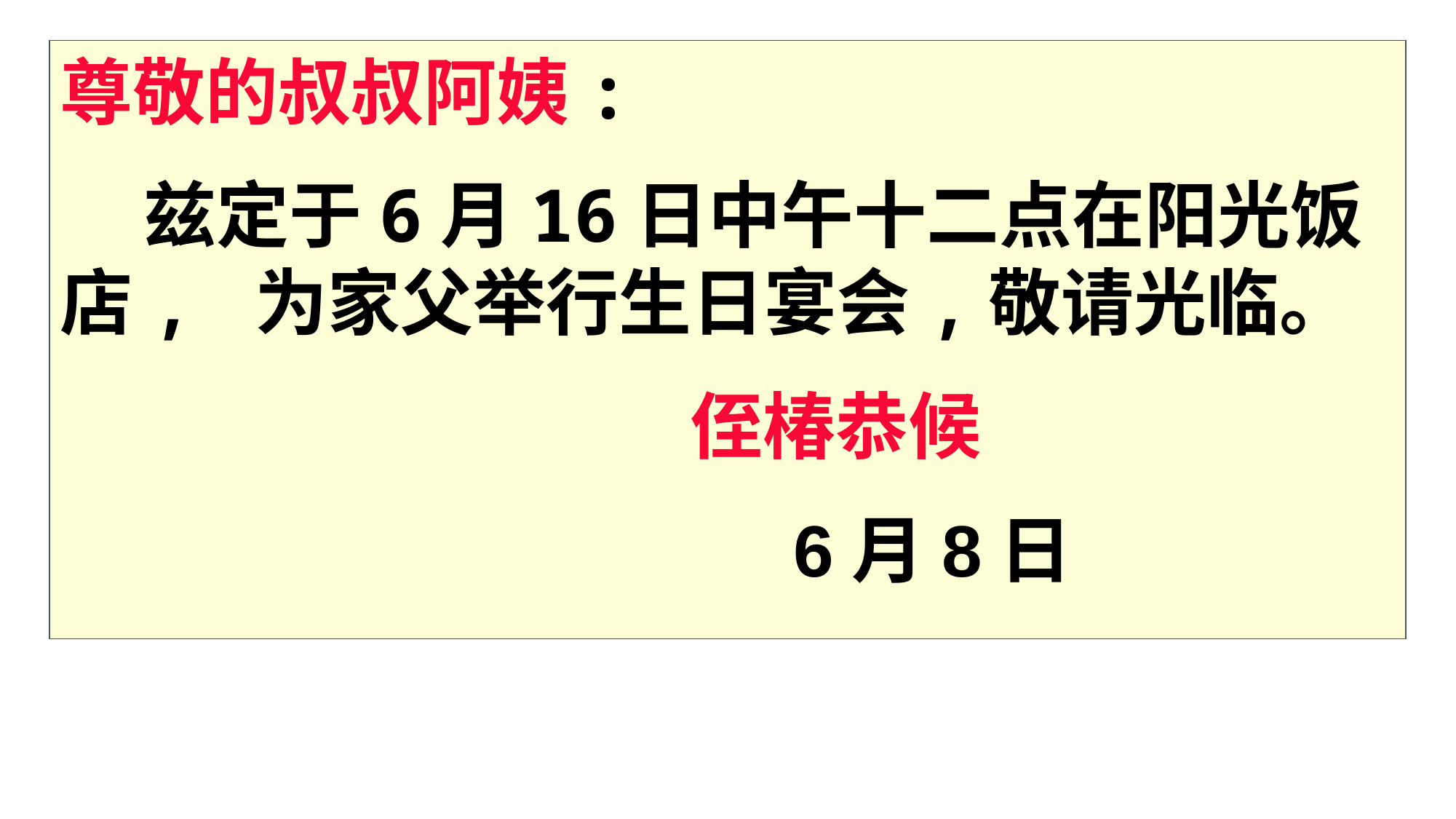

尊敬的叔叔阿姨:
    兹定于6月16日中午十二点在阳光饭店, 为家父举行生日宴会,敬请光临。
                                     侄椿恭候
                                          6月8日